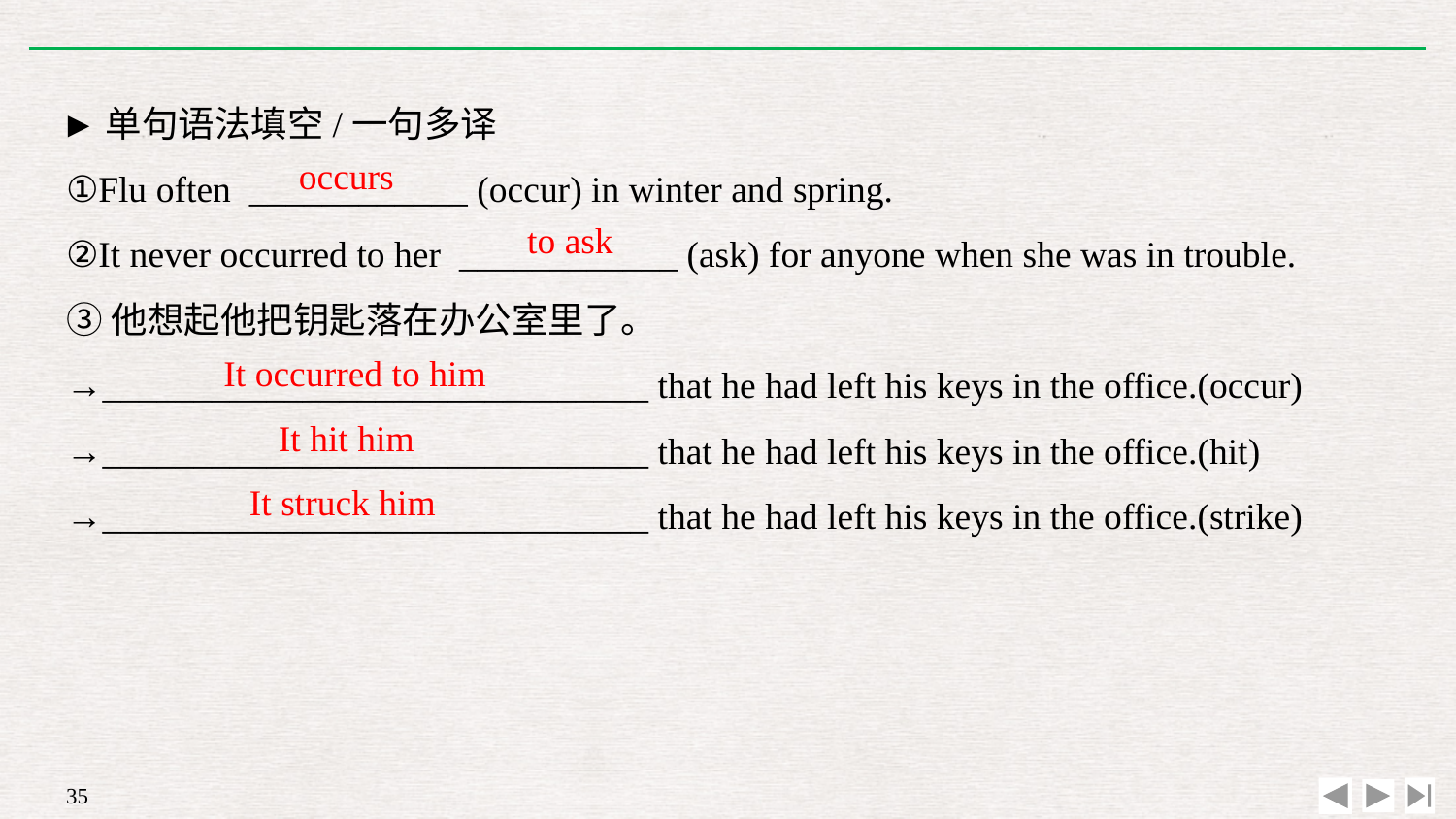

►单句语法填空/一句多译
①Flu often  ____________ (occur) in winter and spring.
②It never occurred to her  ____________ (ask) for anyone when she was in trouble.
③他想起他把钥匙落在办公室里了。
→______________________________ that he had left his keys in the office.(occur)
→______________________________ that he had left his keys in the office.(hit)
→______________________________ that he had left his keys in the office.(strike)
occurs
to ask
It occurred to him
It hit him
It struck him